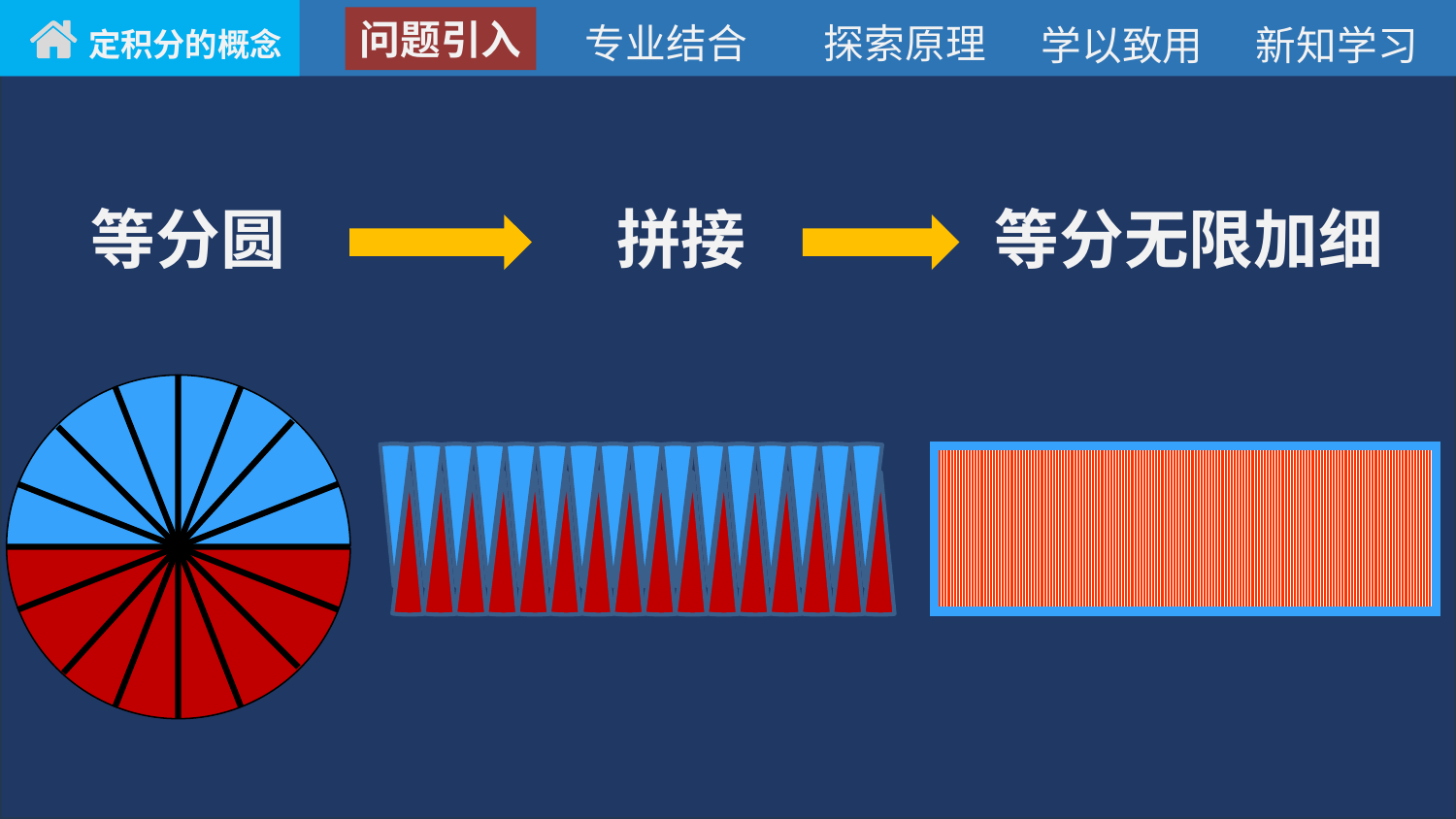

问题引入
专业结合
探索原理

学以致用
新知学习
定积分的概念
等分圆
拼接
等分无限加细